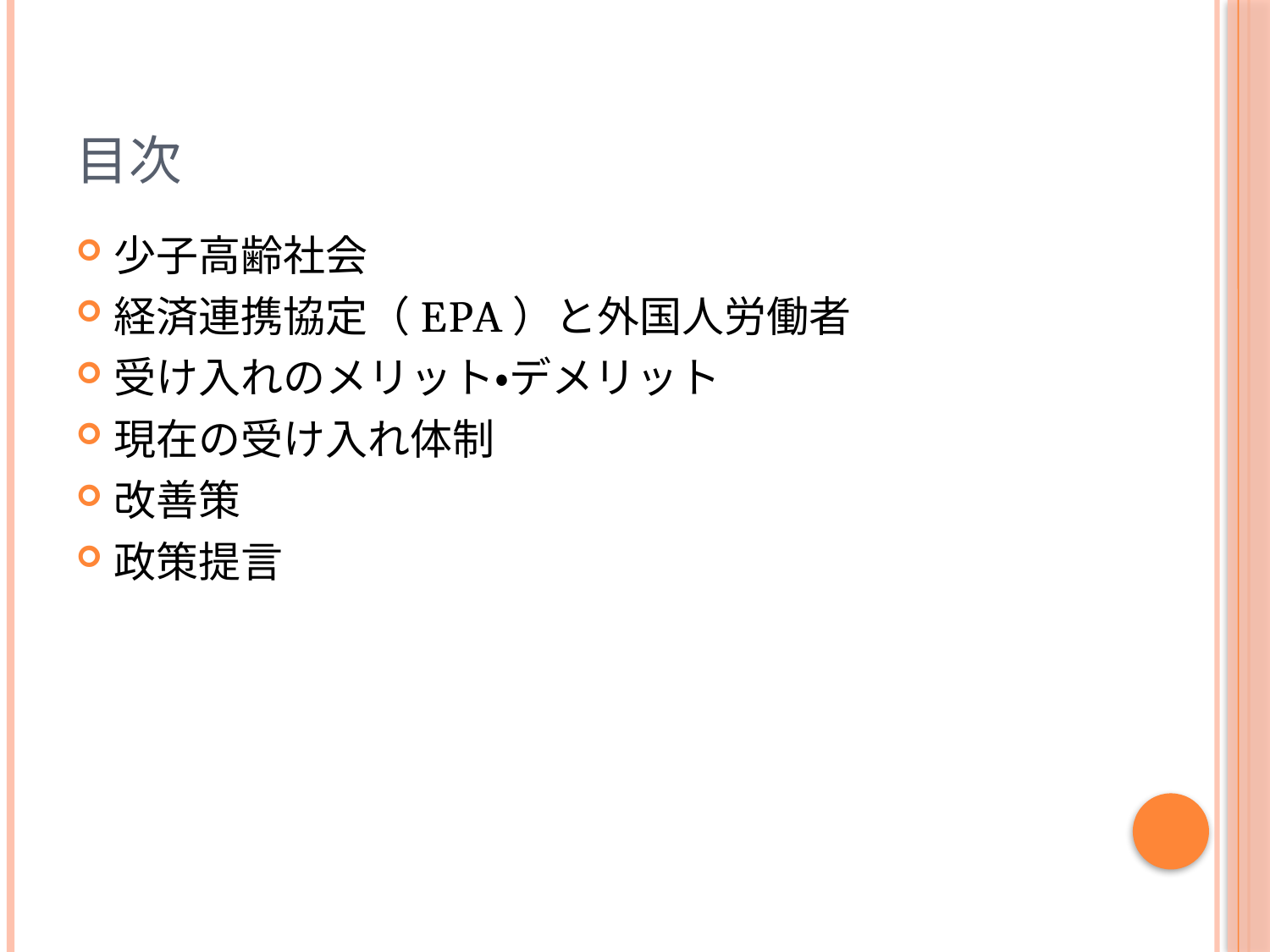

# 目次
少子高齢社会
経済連携協定（EPA）と外国人労働者
受け入れのメリット・デメリット
現在の受け入れ体制
改善策
政策提言